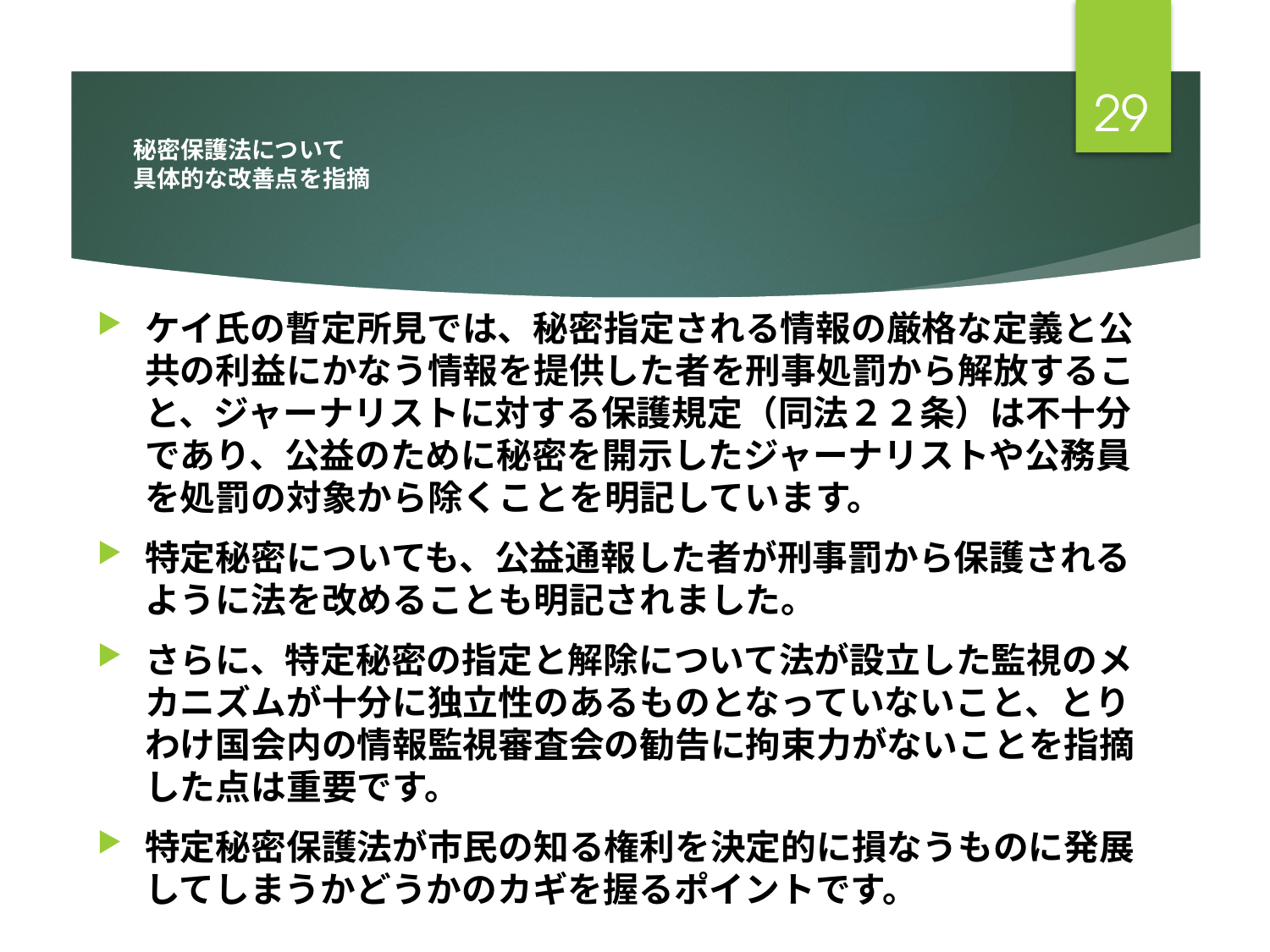

29
# 秘密保護法について 具体的な改善点を指摘
ケイ氏の暫定所見では、秘密指定される情報の厳格な定義と公共の利益にかなう情報を提供した者を刑事処罰から解放すること、ジャーナリストに対する保護規定（同法２２条）は不十分であり、公益のために秘密を開示したジャーナリストや公務員を処罰の対象から除くことを明記しています。
特定秘密についても、公益通報した者が刑事罰から保護されるように法を改めることも明記されました。
さらに、特定秘密の指定と解除について法が設立した監視のメカニズムが十分に独立性のあるものとなっていないこと、とりわけ国会内の情報監視審査会の勧告に拘束力がないことを指摘した点は重要です。
特定秘密保護法が市民の知る権利を決定的に損なうものに発展してしまうかどうかのカギを握るポイントです。